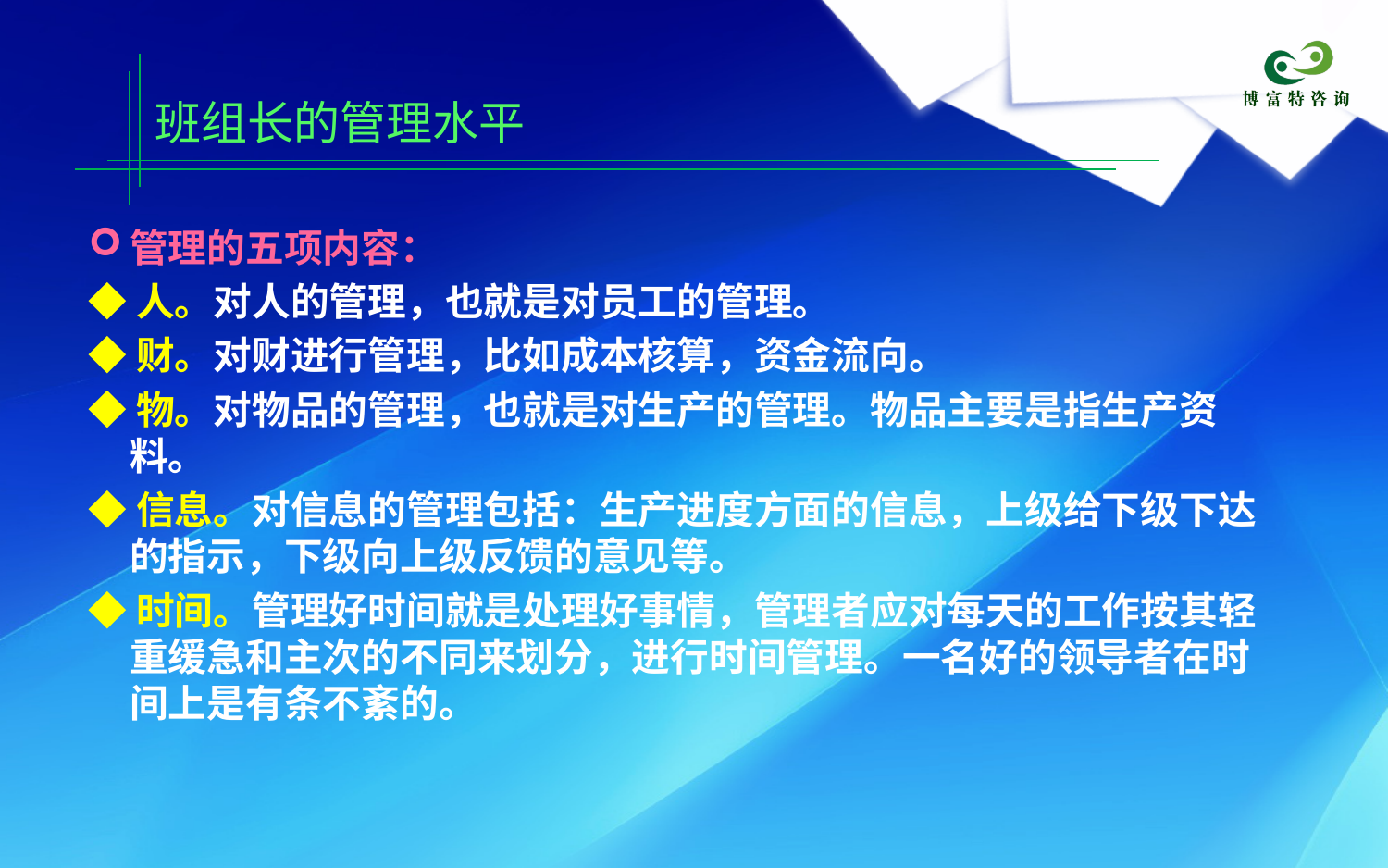

班组长的管理水平
管理的五项内容：
◆人。对人的管理，也就是对员工的管理。
◆财。对财进行管理，比如成本核算，资金流向。
◆物。对物品的管理，也就是对生产的管理。物品主要是指生产资料。
◆信息。对信息的管理包括：生产进度方面的信息，上级给下级下达的指示，下级向上级反馈的意见等。
◆时间。管理好时间就是处理好事情，管理者应对每天的工作按其轻重缓急和主次的不同来划分，进行时间管理。一名好的领导者在时间上是有条不紊的。